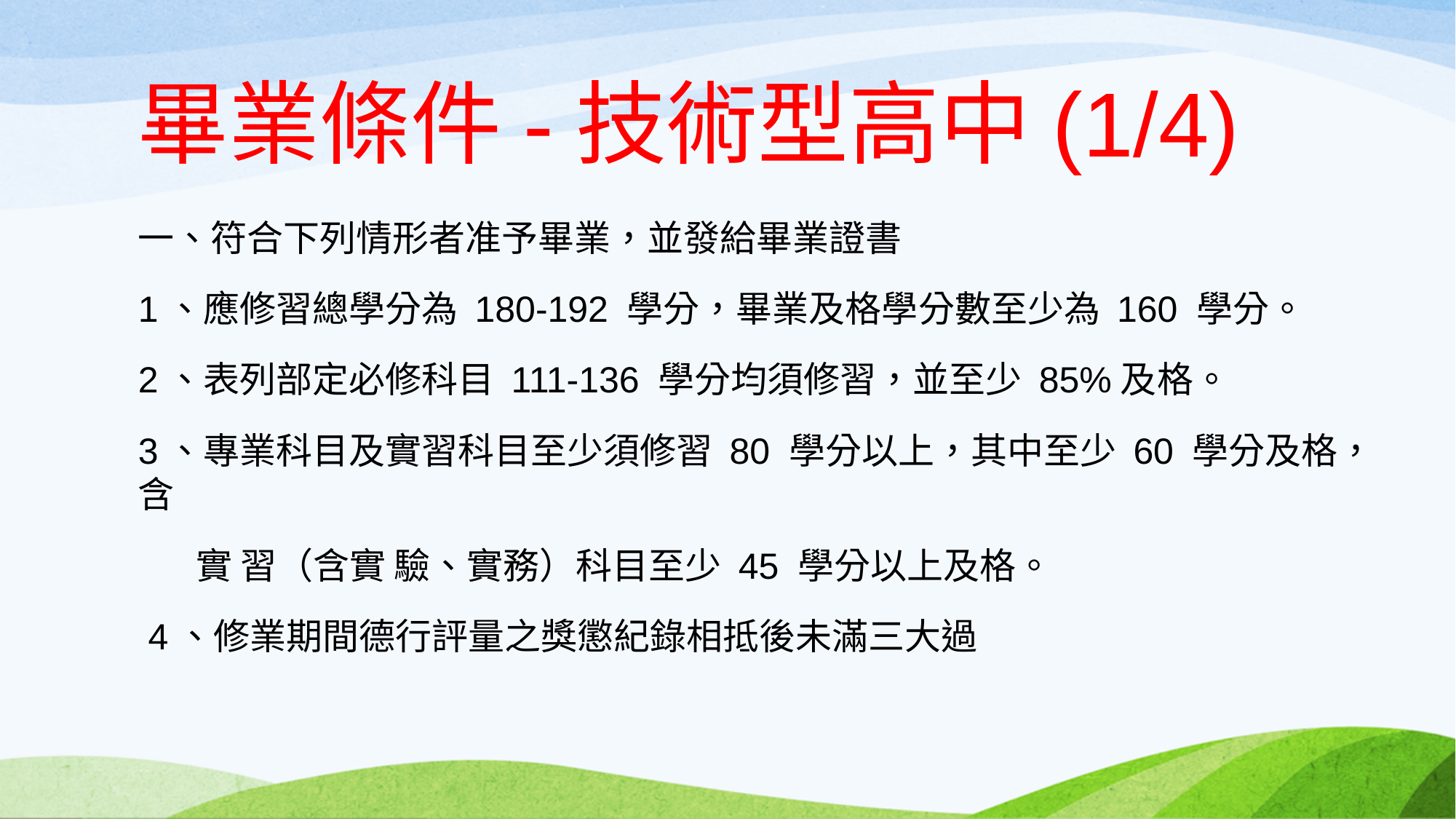

# 畢業條件-技術型高中(1/4)
一、符合下列情形者准予畢業，並發給畢業證書
1、應修習總學分為 180-192 學分，畢業及格學分數至少為 160 學分。
2、表列部定必修科目 111-136 學分均須修習，並至少 85%及格。
3、專業科目及實習科目至少須修習 80 學分以上，其中至少 60 學分及格，含
      實 習（含實 驗、實務）科目至少 45 學分以上及格。
 4、修業期間德行評量之獎懲紀錄相抵後未滿三大過